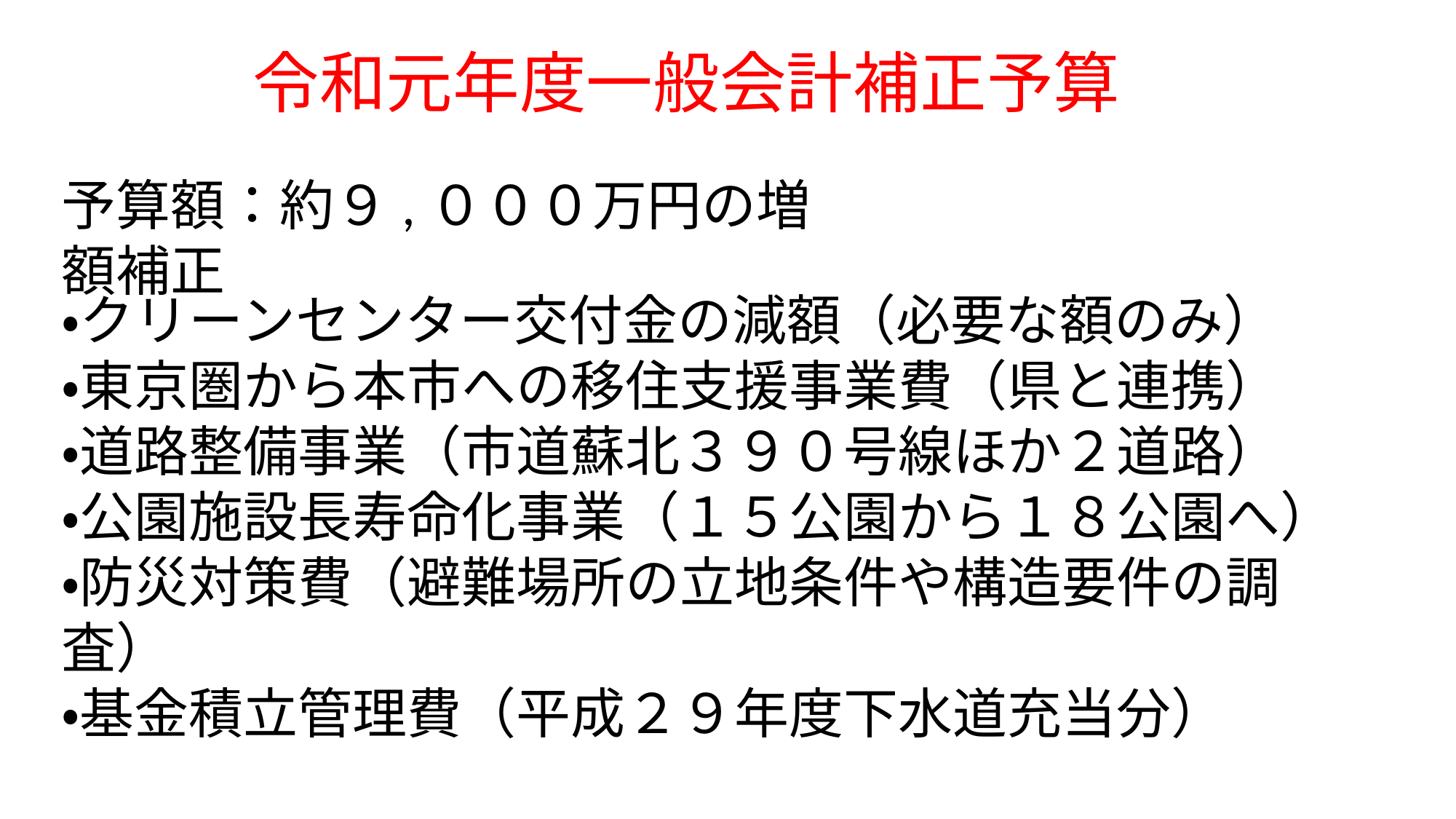

令和元年度一般会計補正予算
予算額：約９,０００万円の増額補正
・クリーンセンター交付金の減額（必要な額のみ）
・東京圏から本市への移住支援事業費（県と連携）
・道路整備事業（市道蘇北３９０号線ほか２道路）
・公園施設長寿命化事業（１５公園から１８公園へ）
・防災対策費（避難場所の立地条件や構造要件の調査）
・基金積立管理費（平成２９年度下水道充当分）